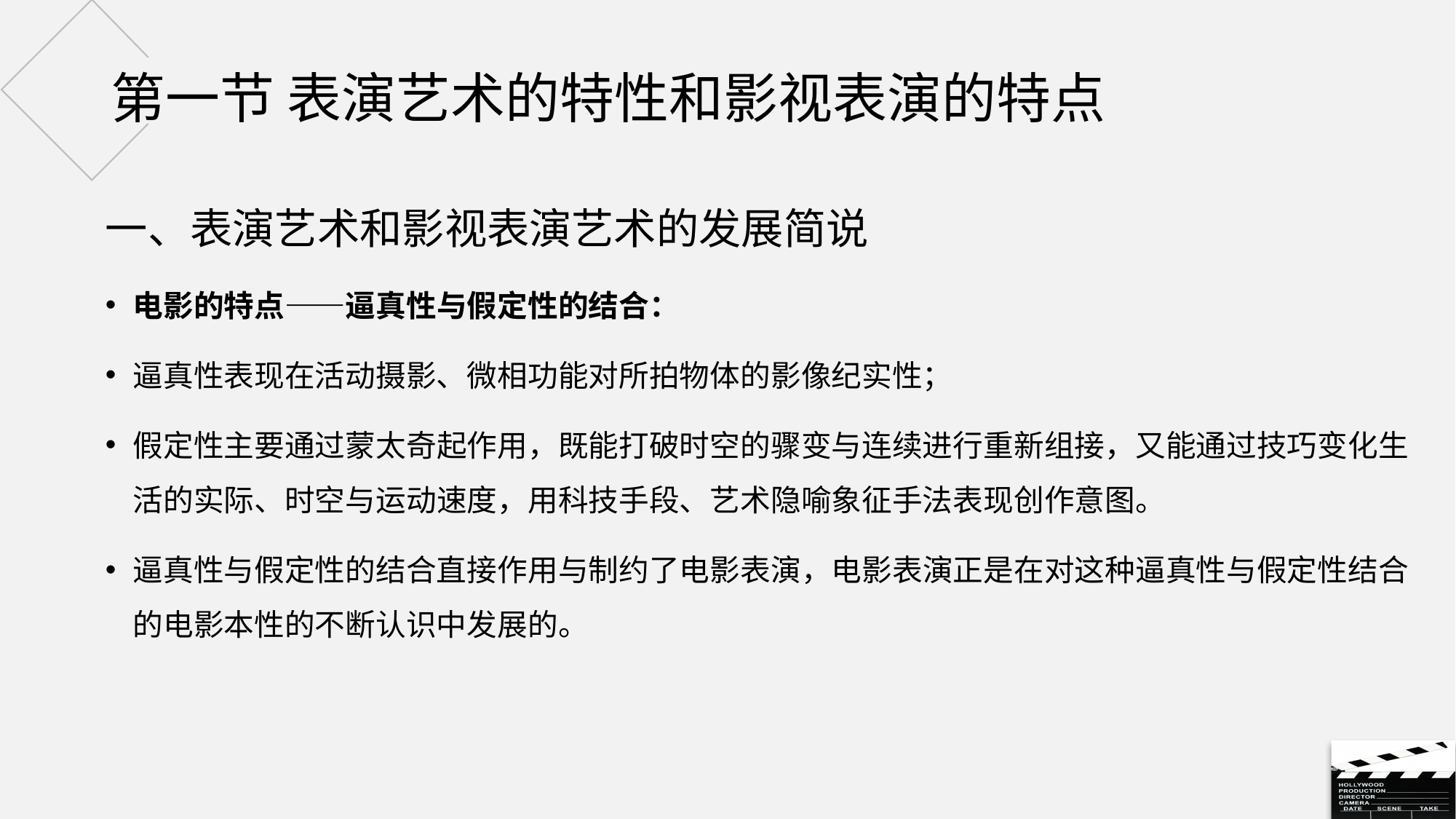

# 第一节 表演艺术的特性和影视表演的特点
一、表演艺术和影视表演艺术的发展简说
电影的特点——逼真性与假定性的结合：
逼真性表现在活动摄影、微相功能对所拍物体的影像纪实性；
假定性主要通过蒙太奇起作用，既能打破时空的骤变与连续进行重新组接，又能通过技巧变化生活的实际、时空与运动速度，用科技手段、艺术隐喻象征手法表现创作意图。
逼真性与假定性的结合直接作用与制约了电影表演，电影表演正是在对这种逼真性与假定性结合的电影本性的不断认识中发展的。